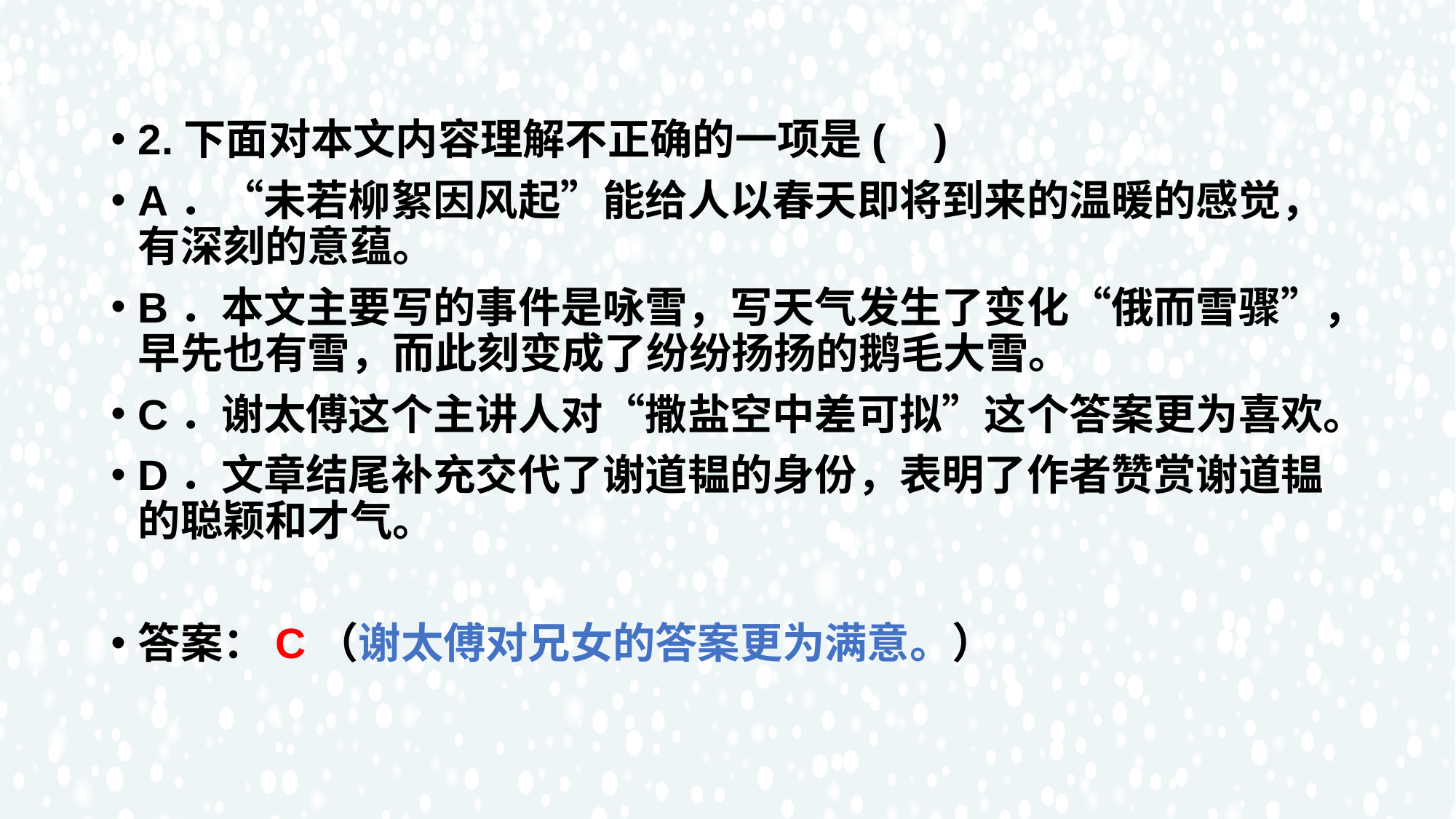

2.下面对本文内容理解不正确的一项是(    )
A．“未若柳絮因风起”能给人以春天即将到来的温暖的感觉，有深刻的意蕴。
B．本文主要写的事件是咏雪，写天气发生了变化“俄而雪骤”，早先也有雪，而此刻变成了纷纷扬扬的鹅毛大雪。
C．谢太傅这个主讲人对“撒盐空中差可拟”这个答案更为喜欢。
D．文章结尾补充交代了谢道韫的身份，表明了作者赞赏谢道韫的聪颖和才气。

答案：C（谢太傅对兄女的答案更为满意。）